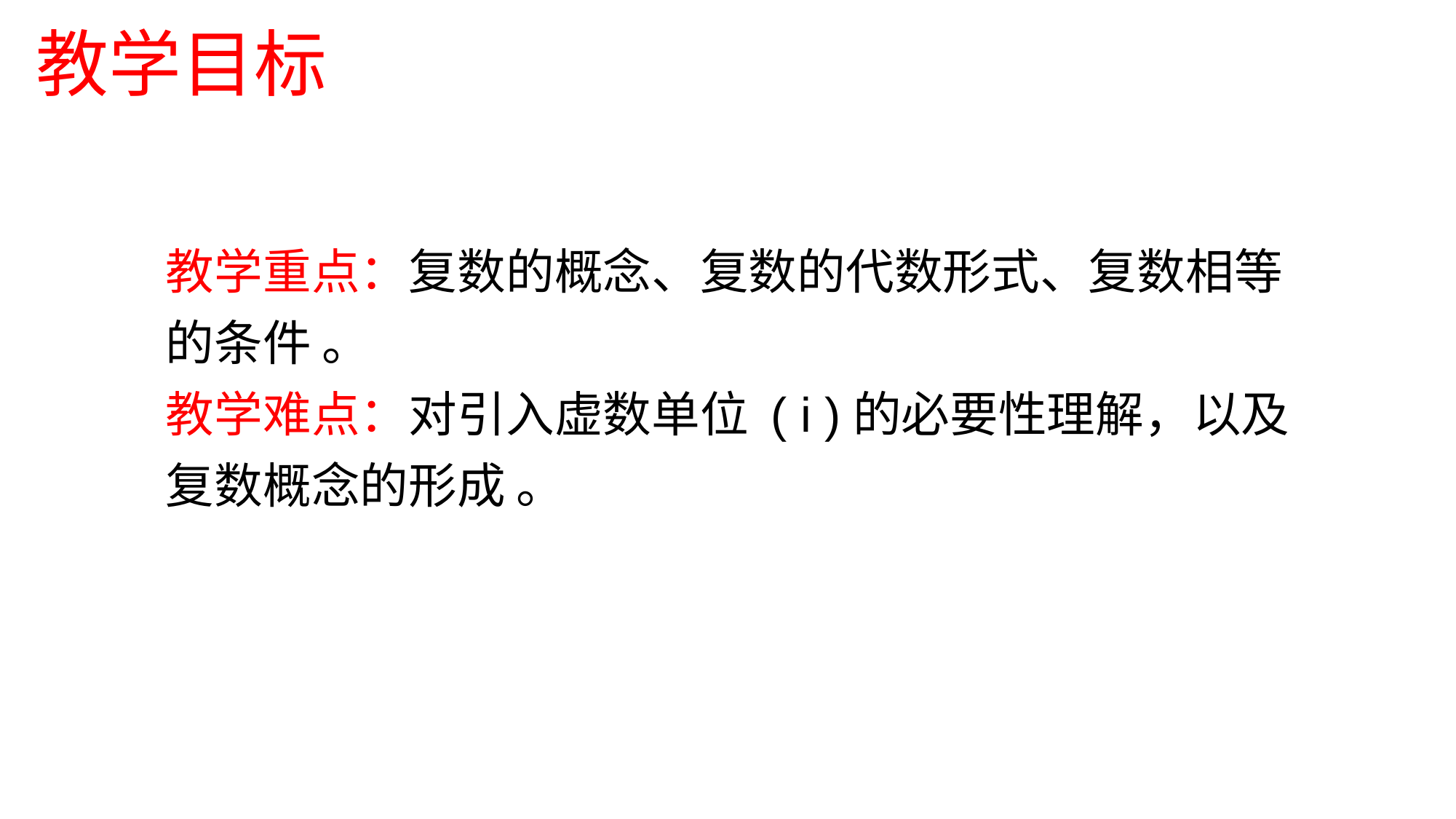

教学目标
教学重点：复数的概念、复数的代数形式、复数相等的条件 。
教学难点：对引入虚数单位 ( i )的必要性理解，以及复数概念的形成 。